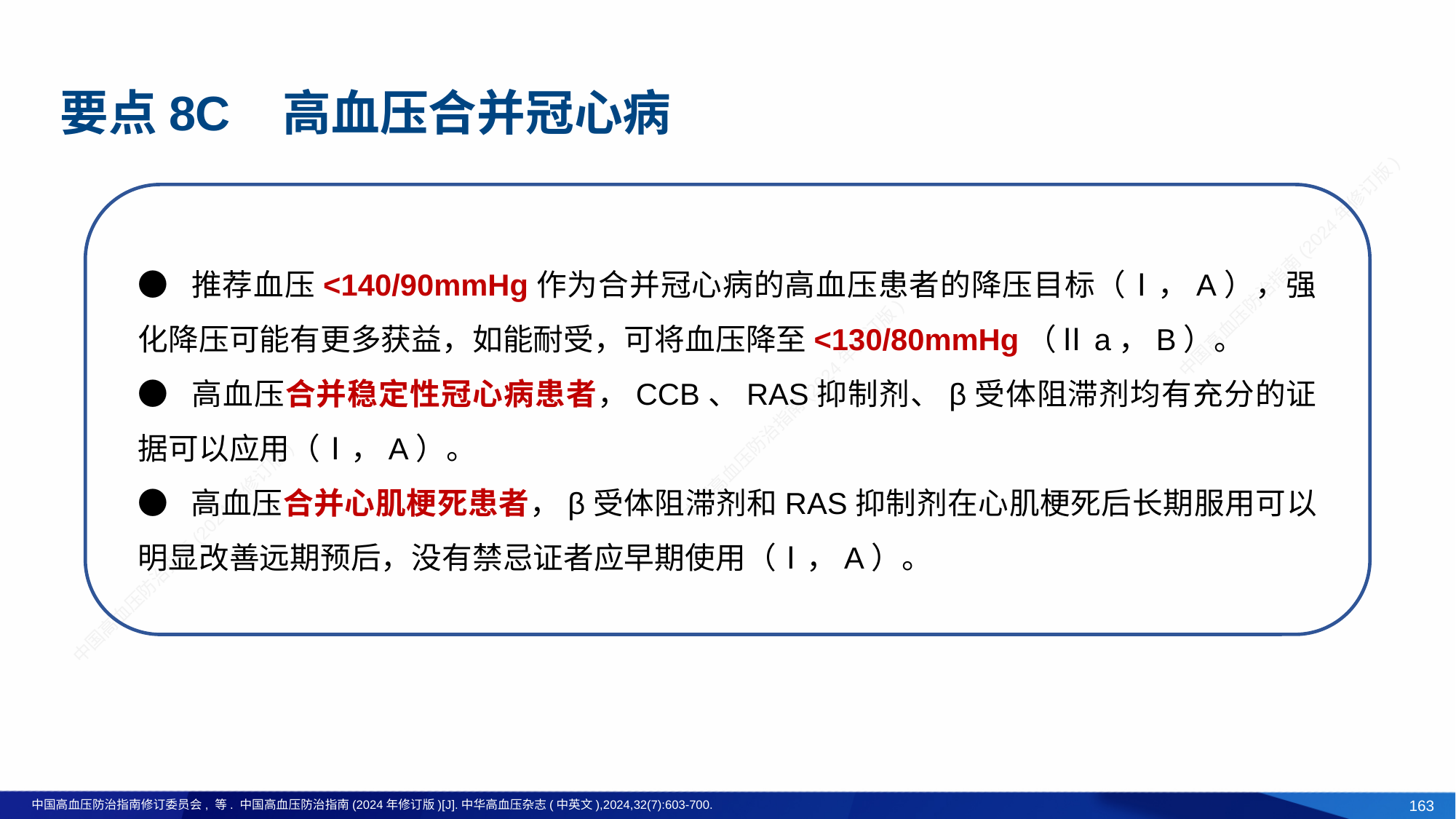

要点8C   高血压合并冠心病

●  推荐血压<140/90mmHg作为合并冠心病的高血压患者的降压目标（Ⅰ，A），强化降压可能有更多获益，如能耐受，可将血压降至<130/80mmHg（Ⅱa，B）。
●  高血压合并稳定性冠心病患者，CCB、RAS抑制剂、β受体阻滞剂均有充分的证据可以应用（Ⅰ，A）。
●  高血压合并心肌梗死患者，β受体阻滞剂和RAS抑制剂在心肌梗死后长期服用可以明显改善远期预后，没有禁忌证者应早期使用（Ⅰ，A）。